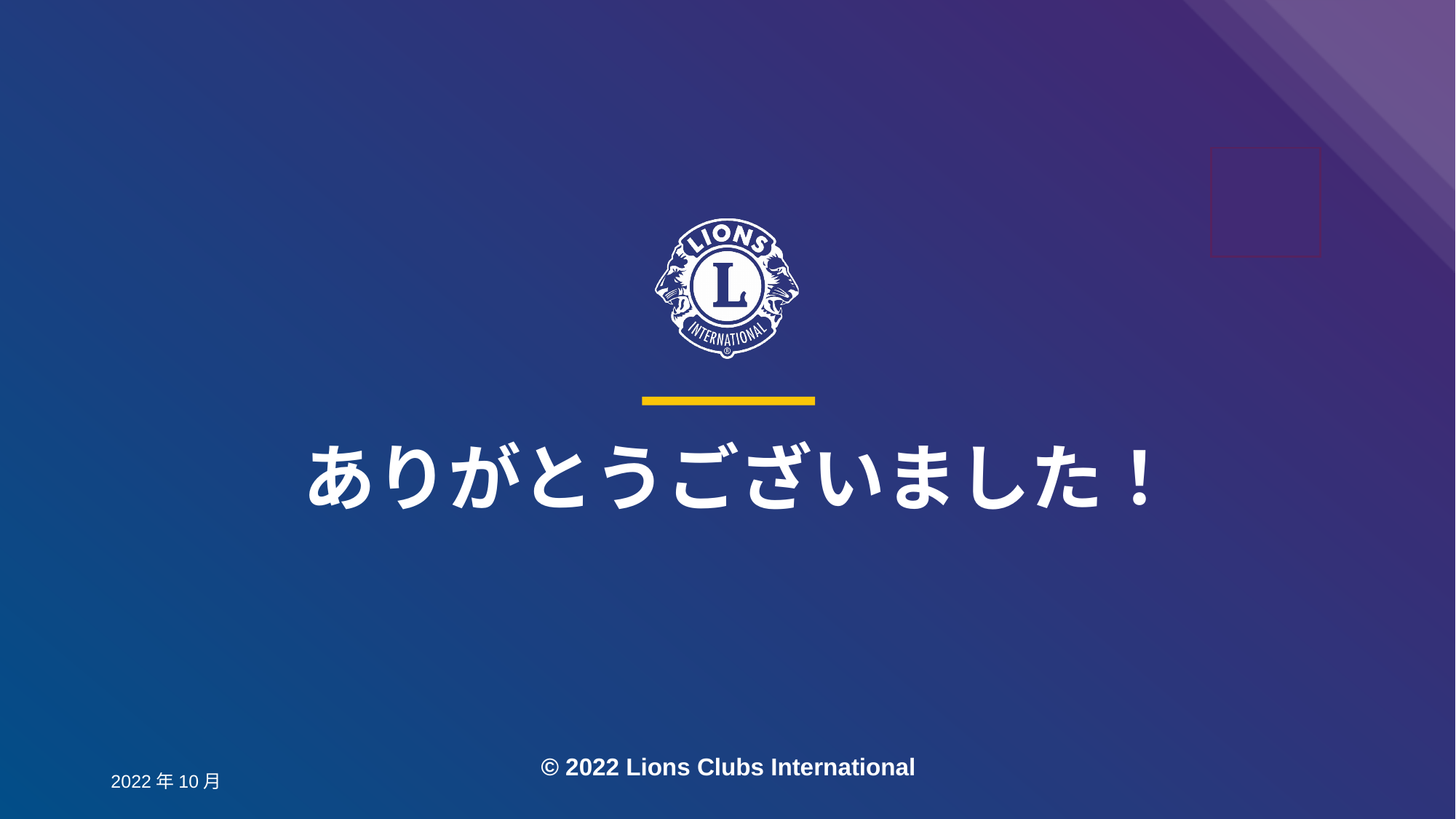

# ありがとうございました！
© 2022 Lions Clubs International
2022年10月